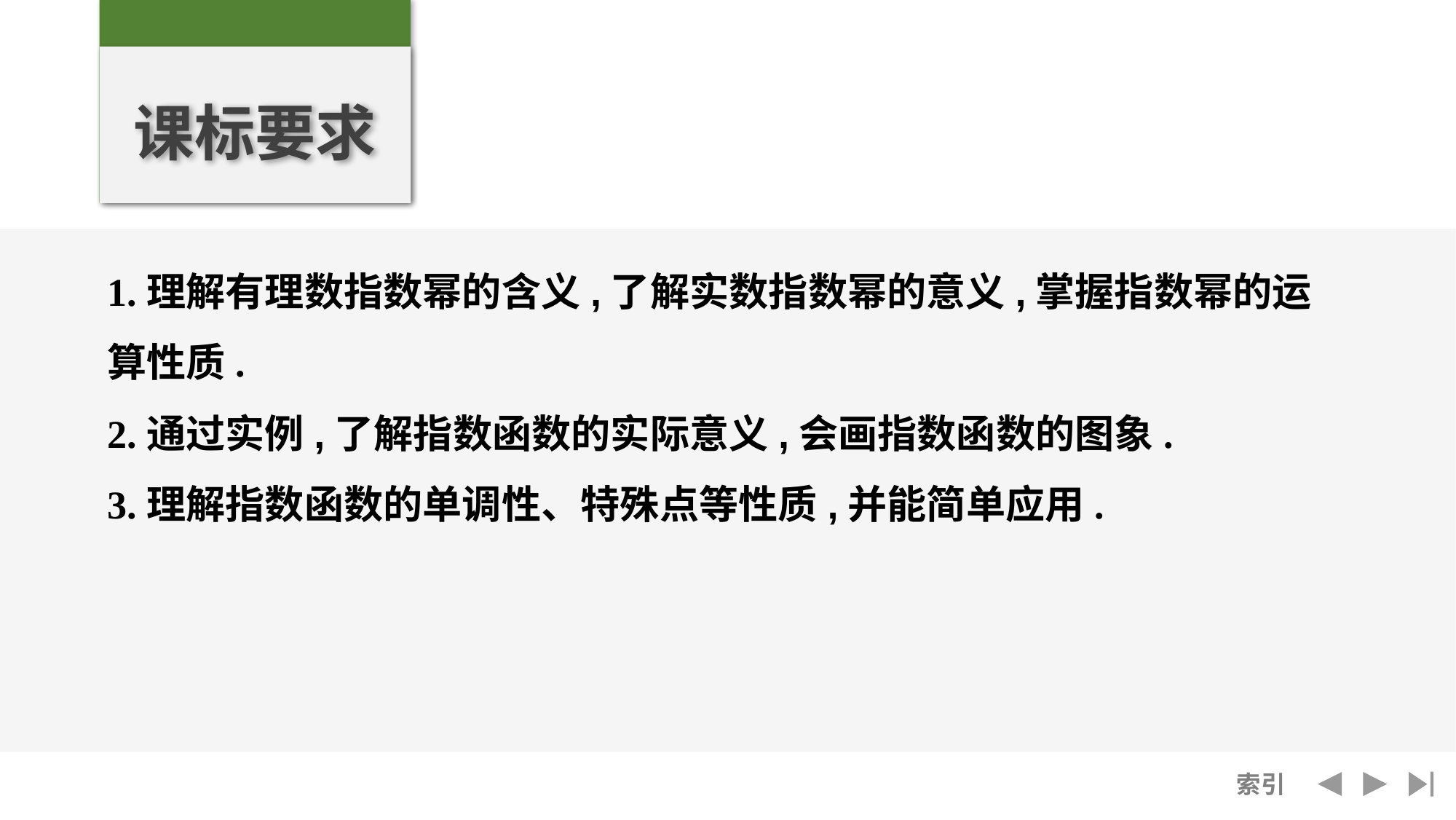

1.理解有理数指数幂的含义,了解实数指数幂的意义,掌握指数幂的运算性质.
2.通过实例,了解指数函数的实际意义,会画指数函数的图象.
3.理解指数函数的单调性、特殊点等性质,并能简单应用.